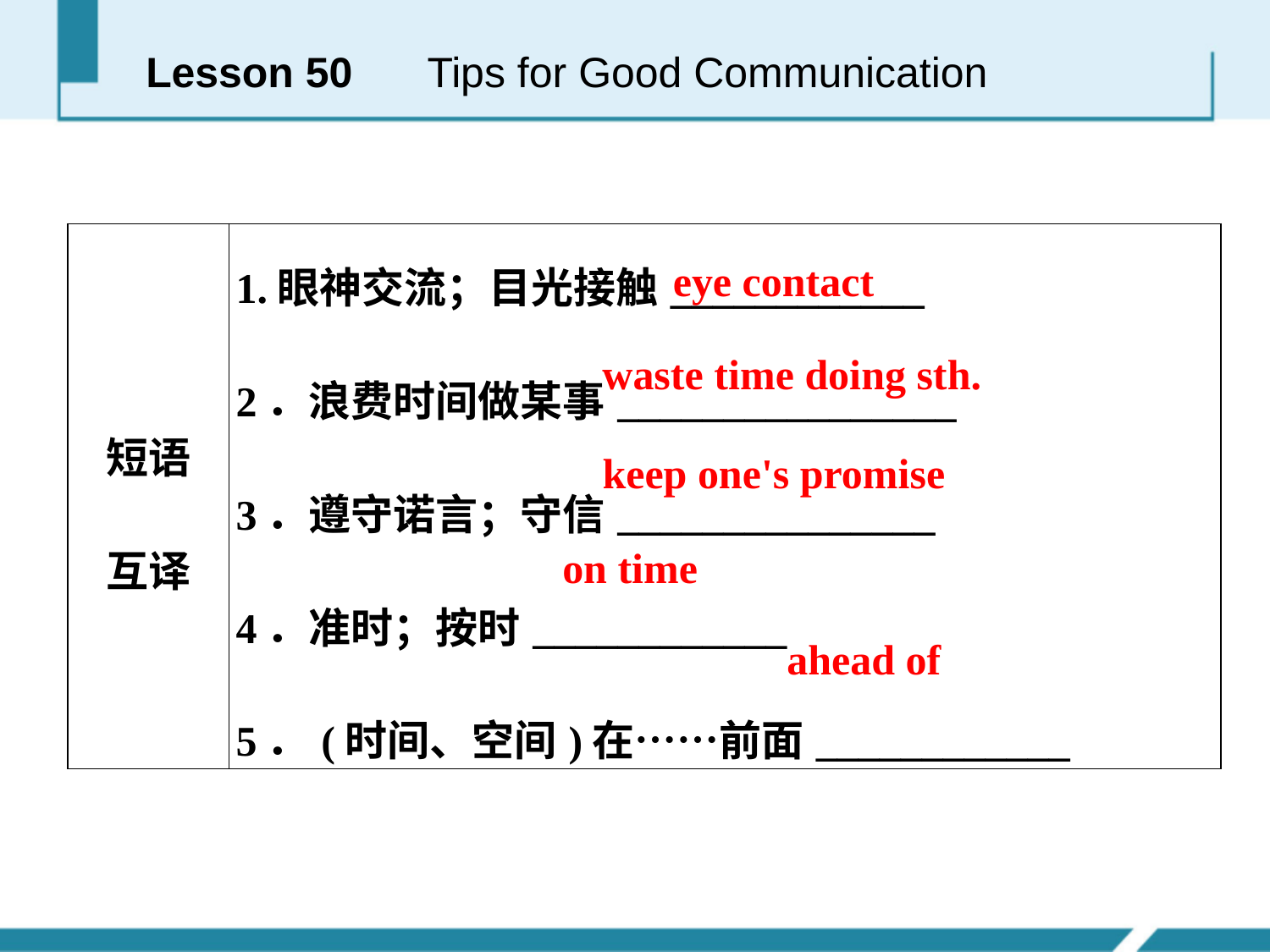

Lesson 50 　Tips for Good Communication
| 短语 互译 | 1.眼神交流；目光接触\_\_\_\_\_\_\_\_\_\_\_\_ 2．浪费时间做某事\_\_\_\_\_\_\_\_\_\_\_\_\_\_\_\_ 3．遵守诺言；守信\_\_\_\_\_\_\_\_\_\_\_\_\_\_\_ 4．准时；按时\_\_\_\_\_\_\_\_\_\_\_\_ 5．(时间、空间)在……前面\_\_\_\_\_\_\_\_\_\_\_\_ |
| --- | --- |
eye contact
waste time doing sth.
keep one's promise
on time
ahead of